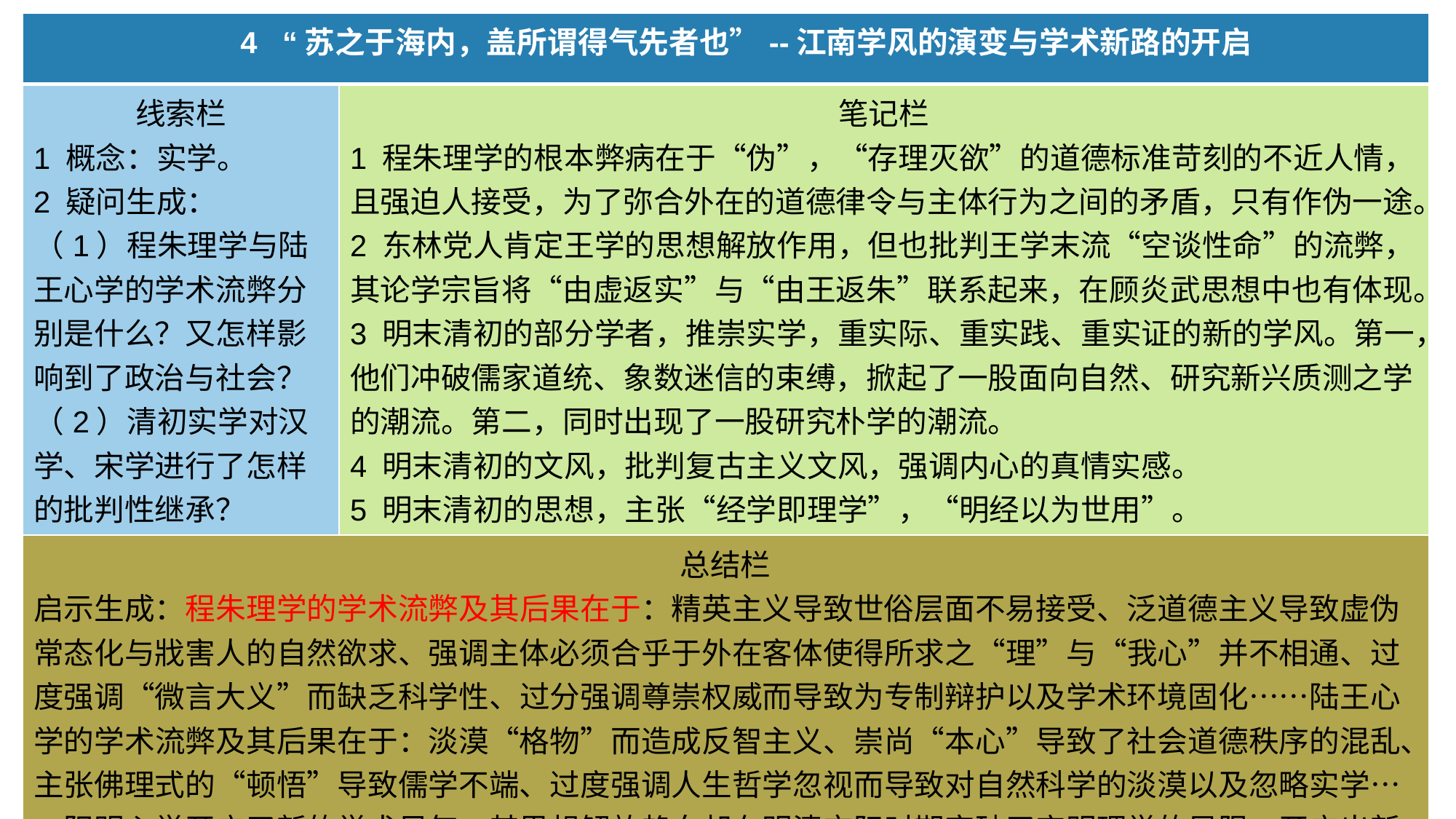

| 4 “苏之于海内，盖所谓得气先者也”--江南学风的演变与学术新路的开启 |  |
| --- | --- |
| 线索栏 1 概念：实学。 2 疑问生成： （1）程朱理学与陆王心学的学术流弊分别是什么？又怎样影响到了政治与社会？ （2）清初实学对汉学、宋学进行了怎样的批判性继承？ | 笔记栏 1 程朱理学的根本弊病在于“伪”，“存理灭欲”的道德标准苛刻的不近人情，且强迫人接受，为了弥合外在的道德律令与主体行为之间的矛盾，只有作伪一途。 2 东林党人肯定王学的思想解放作用，但也批判王学末流“空谈性命”的流弊，其论学宗旨将“由虚返实”与“由王返朱”联系起来，在顾炎武思想中也有体现。 3 明末清初的部分学者，推崇实学，重实际、重实践、重实证的新的学风。第一，他们冲破儒家道统、象数迷信的束缚，掀起了一股面向自然、研究新兴质测之学的潮流。第二，同时出现了一股研究朴学的潮流。 4 明末清初的文风，批判复古主义文风，强调内心的真情实感。 5 明末清初的思想，主张“经学即理学”，“明经以为世用”。 |
| 总结栏 启示生成：程朱理学的学术流弊及其后果在于：精英主义导致世俗层面不易接受、泛道德主义导致虚伪常态化与戕害人的自然欲求、强调主体必须合乎于外在客体使得所求之“理”与“我心”并不相通、过度强调“微言大义”而缺乏科学性、过分强调尊崇权威而导致为专制辩护以及学术环境固化……陆王心学的学术流弊及其后果在于：淡漠“格物”而造成反智主义、崇尚“本心”导致了社会道德秩序的混乱、主张佛理式的“顿悟”导致儒学不端、过度强调人生哲学忽视而导致对自然科学的淡漠以及忽略实学……阳明心学开启了新的学术风气，其思想解放趋向却在明清交际时期突破了宋明理学的局限，开启出新的学风、文风，甚至政风，宋明理学甚至传统儒学都接受了一次重新考量与反思，不同的群体对传统儒学进行了富有真知灼见的各种批判与继承，儒学又一次在内省中得以发展，且孕育出早期近代化的些许成果。 |  |